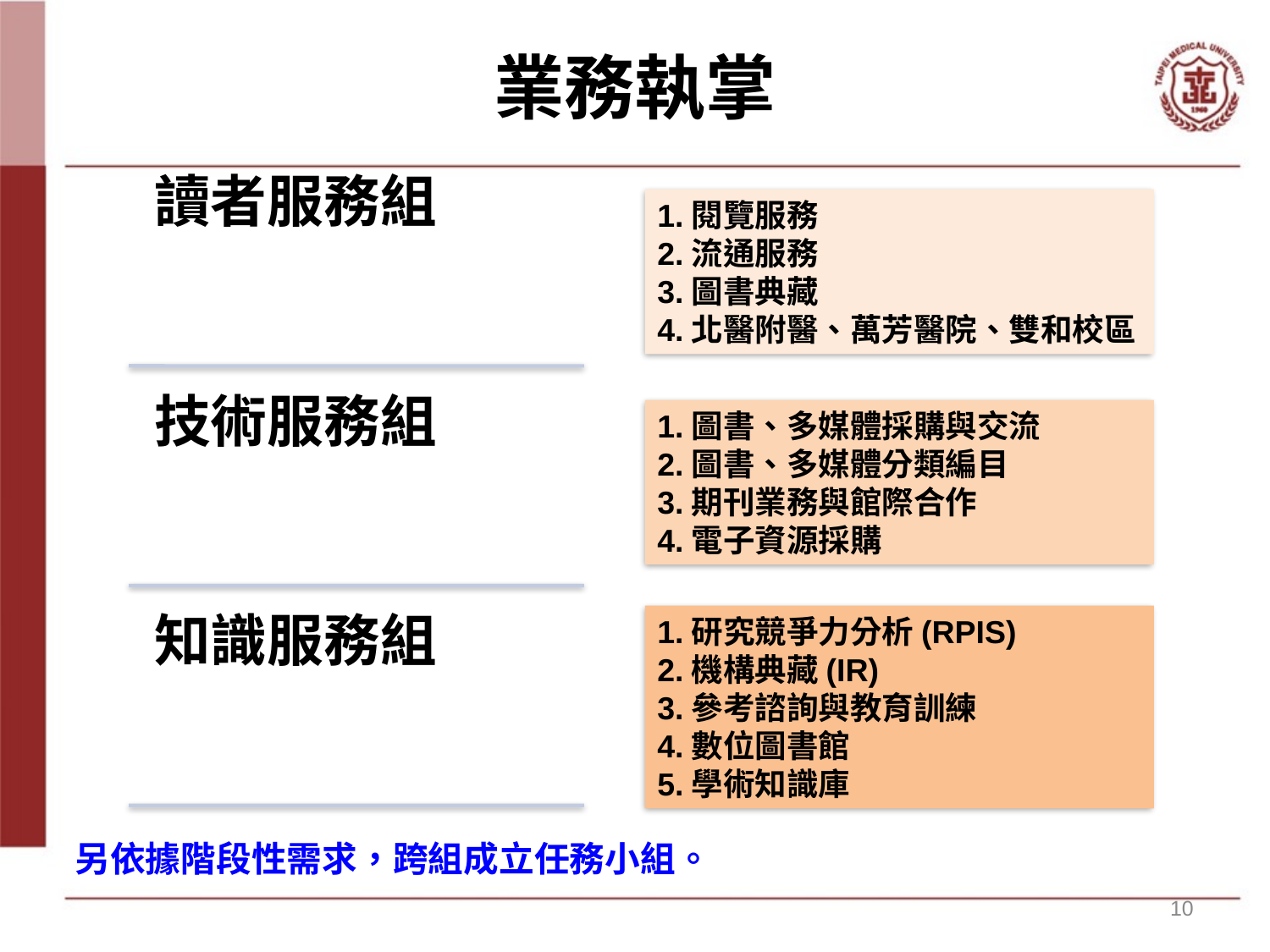

# 業務執掌
業務執掌

讀者服務組
技術服務組
知識服務組

1.閱覽服務
2.流通服務
3.圖書典藏
4.北醫附醫、萬芳醫院、雙和校區
1.圖書、多媒體採購與交流
2.圖書、多媒體分類編目
3.期刊業務與館際合作
4.電子資源採購
1.研究競爭力分析(RPIS)
2.機構典藏(IR)
3.參考諮詢與教育訓練
4.數位圖書館
5.學術知識庫
另依據階段性需求，跨組成立任務小組。
10